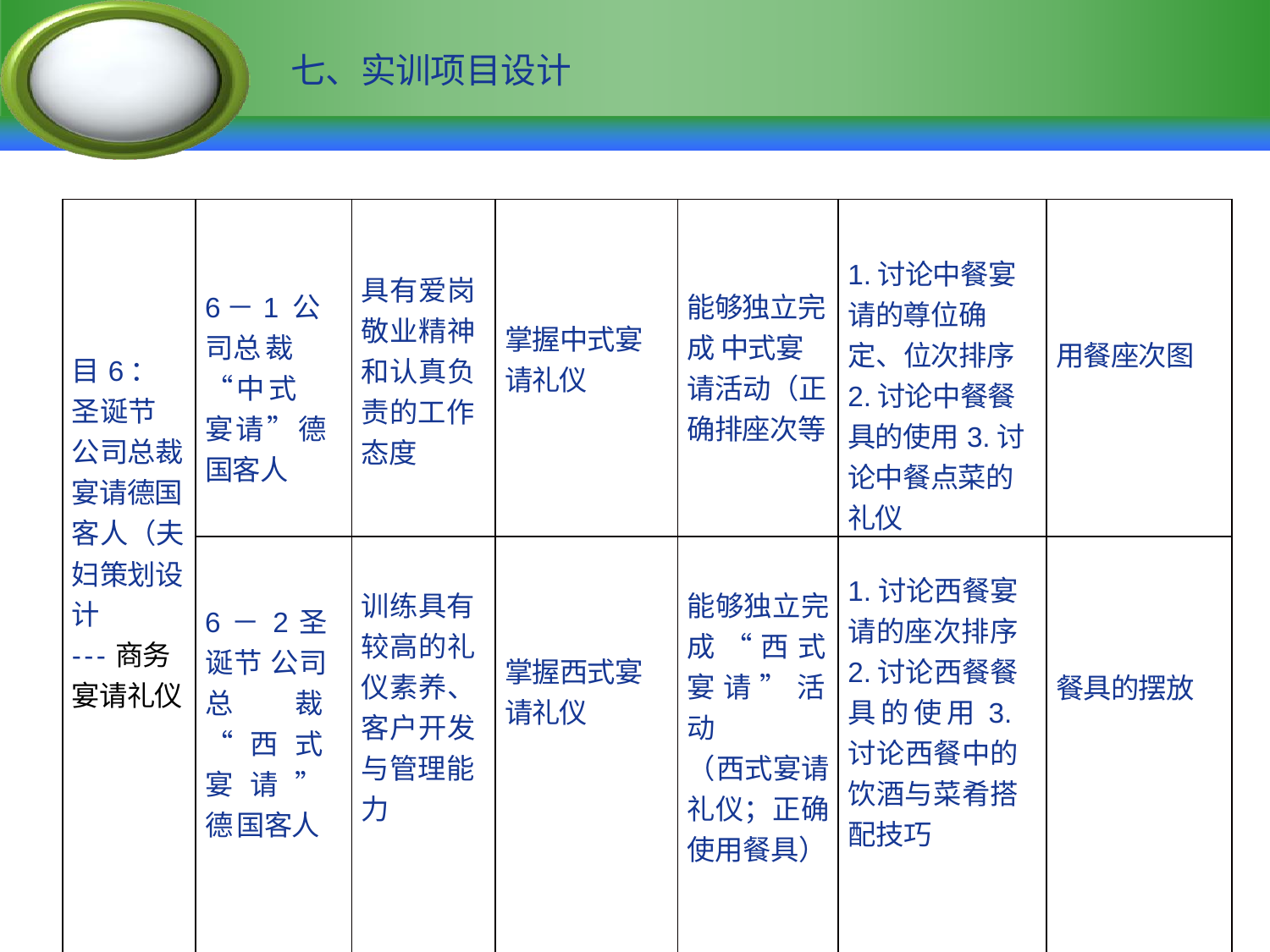

# 七、实训项目设计
| 目6：圣诞节 公司总裁宴请德国客人（夫妇策划设计 ---商务宴请礼仪 | 6－1 公司总裁“中式 宴请”德国客人 | 具有爱岗敬业精神和认真负责的工作态度 | 掌握中式宴请礼仪 | 能够独立完成 中式宴请活动（正确排座次等 | 1.讨论中餐宴 请的尊位确定、位次排序2.讨论中餐餐具的使用3.讨论中餐点菜的礼仪 | 用餐座次图 |
| --- | --- | --- | --- | --- | --- | --- |
|  | 6－2圣诞节 公司总裁“西式宴请”德国客人 | 训练具有较高的礼仪素养、客户开发与管理能力 | 掌握西式宴请礼仪 | 能够独立完成“西式宴请”活动 （西式宴请礼仪；正确使用餐具） | 1.讨论西餐宴请的座次排序 2.讨论西餐餐具的使用3.讨论西餐中的饮酒与菜肴搭配技巧 | 餐具的摆放 |